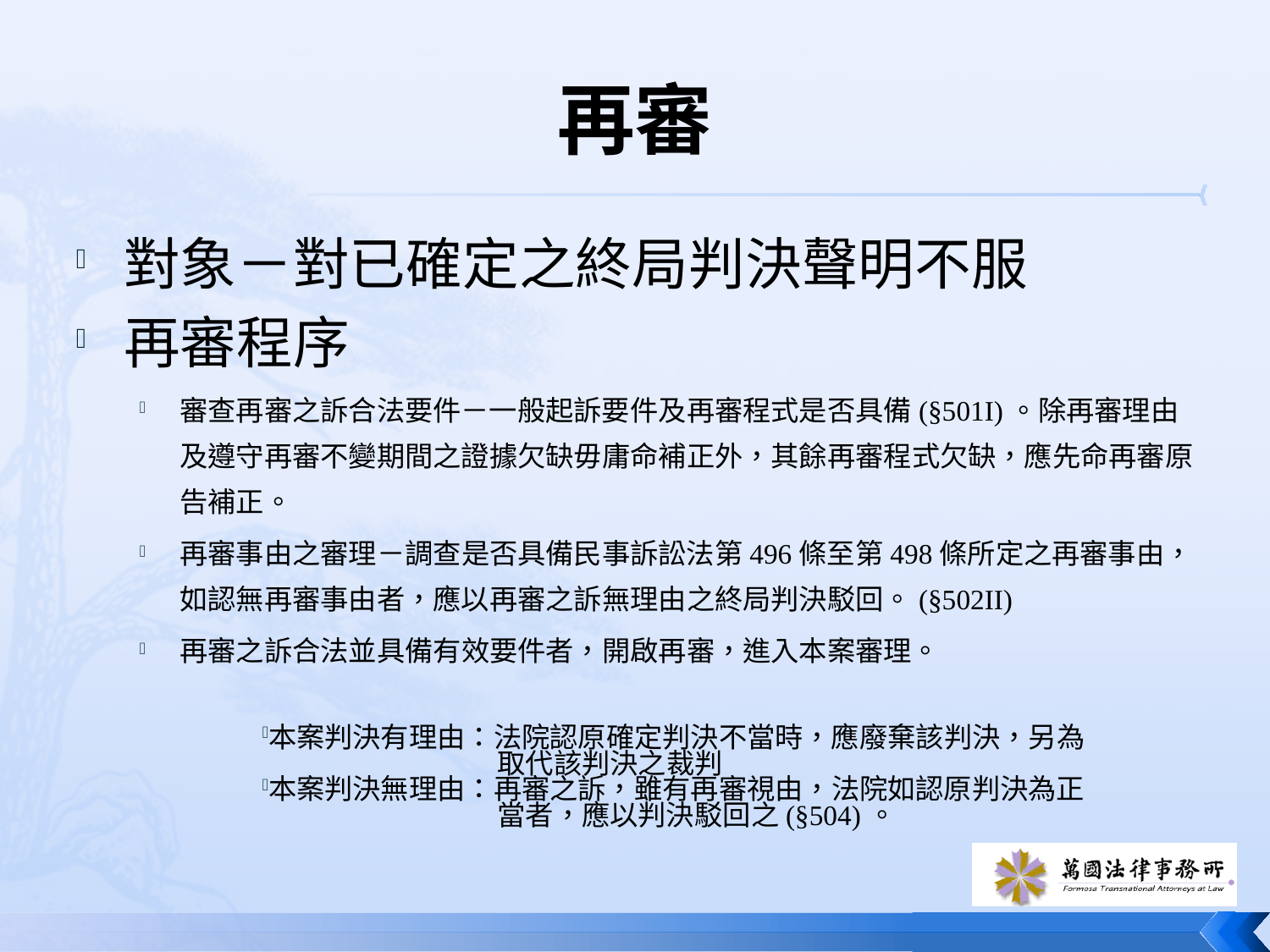

# 再審
對象－對已確定之終局判決聲明不服
再審程序
審查再審之訴合法要件－一般起訴要件及再審程式是否具備(§501I)。除再審理由及遵守再審不變期間之證據欠缺毋庸命補正外，其餘再審程式欠缺，應先命再審原告補正。
再審事由之審理－調查是否具備民事訴訟法第496條至第498條所定之再審事由，如認無再審事由者，應以再審之訴無理由之終局判決駁回。(§502II)
再審之訴合法並具備有效要件者，開啟再審，進入本案審理。

本案判決有理由：法院認原確定判決不當時，應廢棄該判決，另為
                                    取代該判決之裁判
本案判決無理由：再審之訴，雖有再審視由，法院如認原判決為正
                                    當者，應以判決駁回之(§504)。